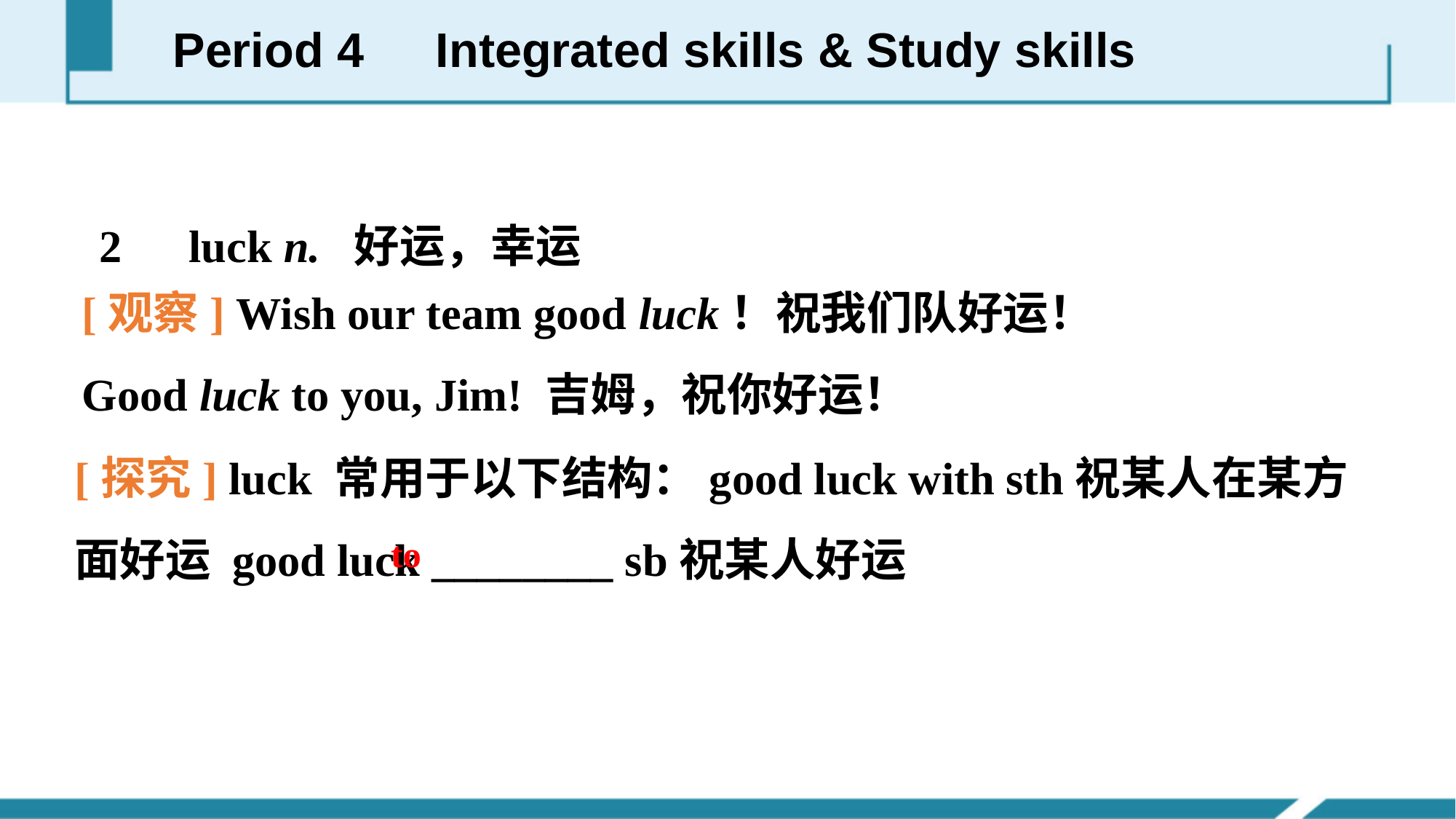

Period 4　Integrated skills & Study skills
  2　luck n.  好运，幸运
[观察] Wish our team good luck！祝我们队好运！
Good luck to you, Jim! 吉姆，祝你好运！
[探究] luck 常用于以下结构：good luck with sth祝某人在某方面好运 good luck ________ sb祝某人好运
to